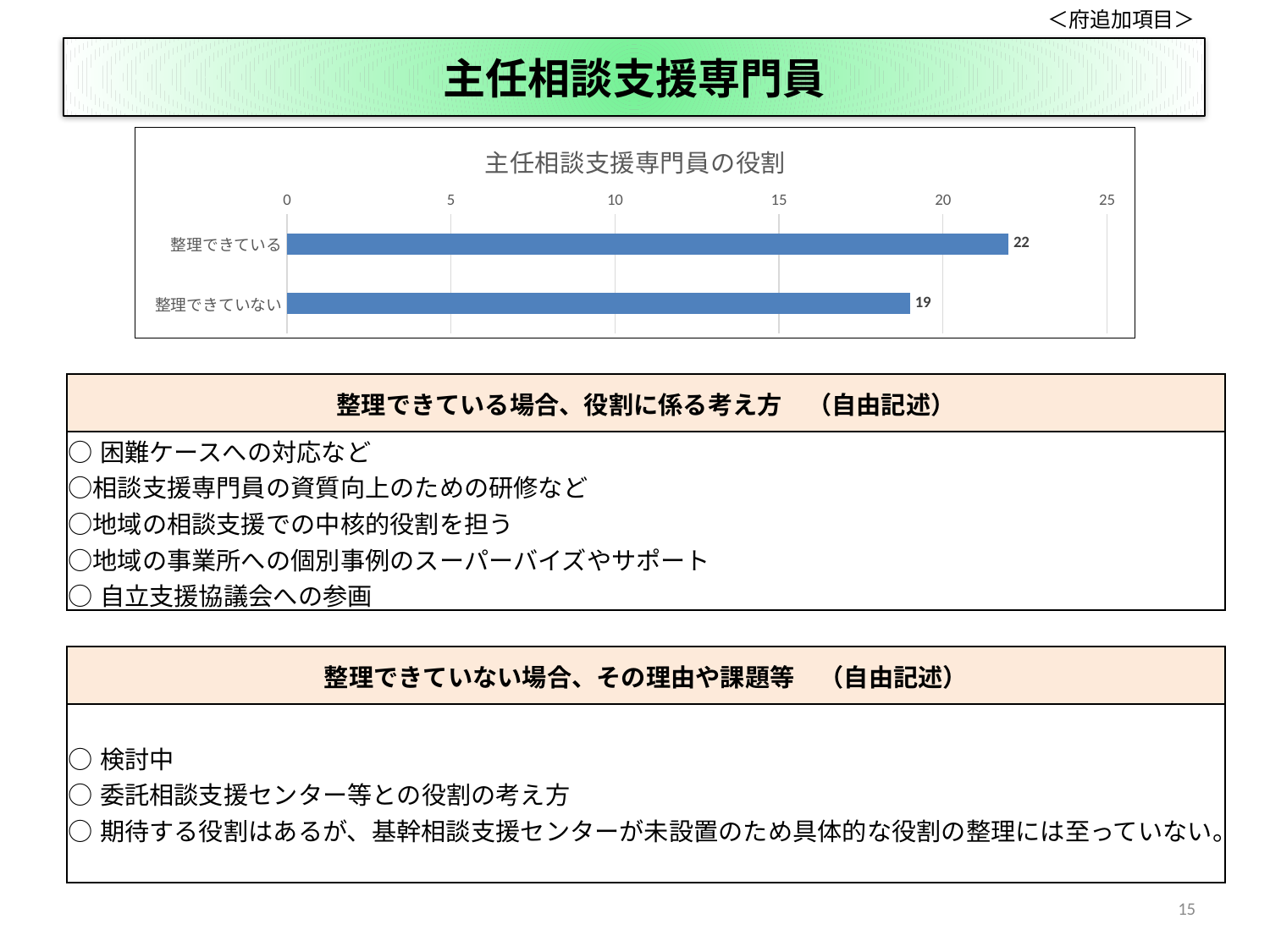

＜府追加項目＞
# 主任相談支援専門員

### Chart: 主任相談支援専門員の役割

| Category | 主任相談支援専門員の役割について、教えてください。 |
|---|---|
| 整理できている | 22.0 |
| 整理できていない | 19.0 |
| 整理できている場合、役割に係る考え方　（自由記述） |
| --- |
| ○困難ケースへの対応など ○相談支援専門員の資質向上のための研修など ○地域の相談支援での中核的役割を担う ○地域の事業所への個別事例のスーパーバイズやサポート ○自立支援協議会への参画 |
| 整理できていない場合、その理由や課題等　（自由記述） |
| --- |
| ○検討中 ○委託相談支援センター等との役割の考え方 ○期待する役割はあるが、基幹相談支援センターが未設置のため具体的な役割の整理には至っていない。 |
15